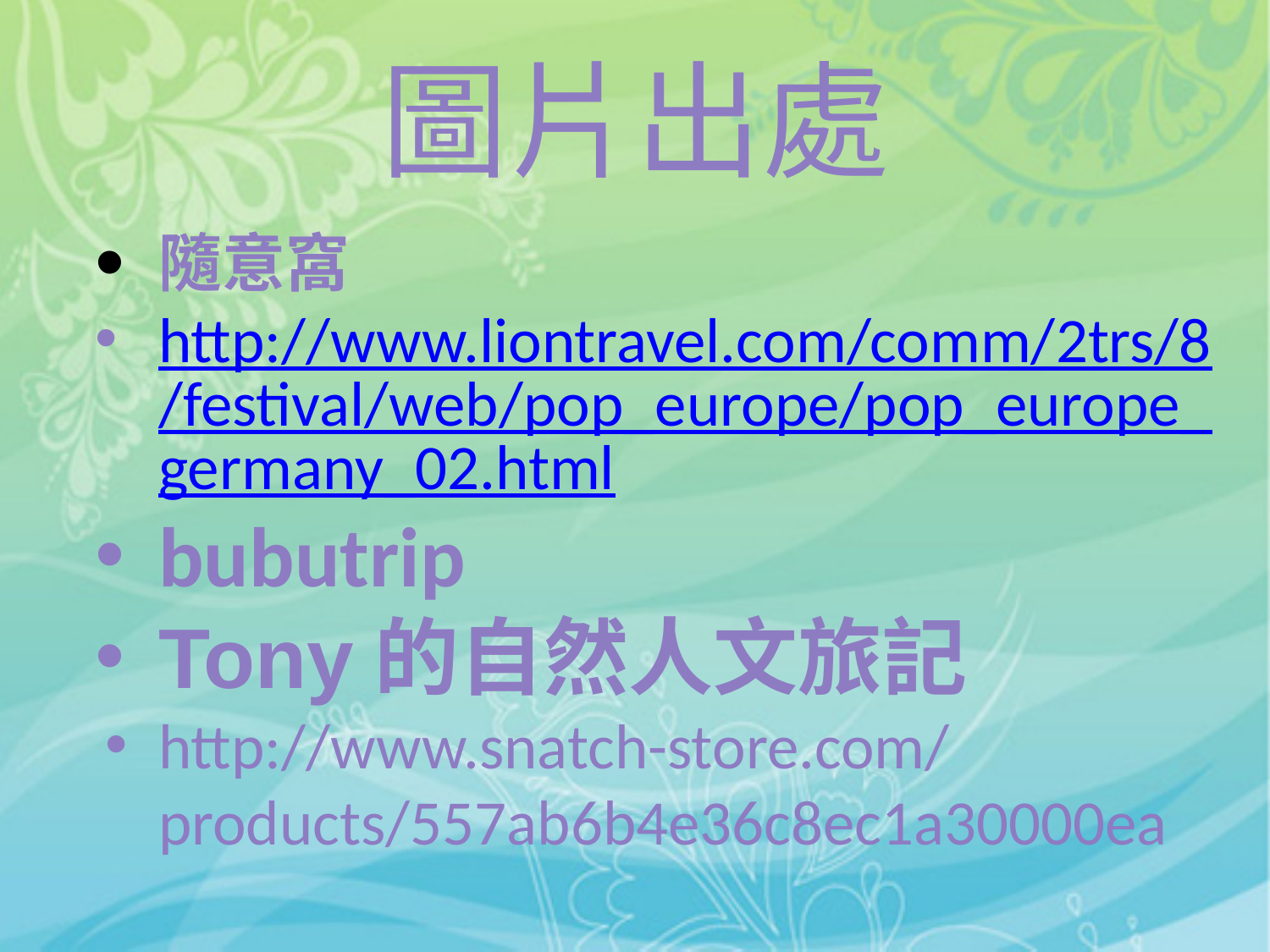

# 圖片出處
隨意窩
http://www.liontravel.com/comm/2trs/8/festival/web/pop_europe/pop_europe_germany_02.html
bubutrip
Tony的自然人文旅記
http://www.snatch-store.com/products/557ab6b4e36c8ec1a30000ea